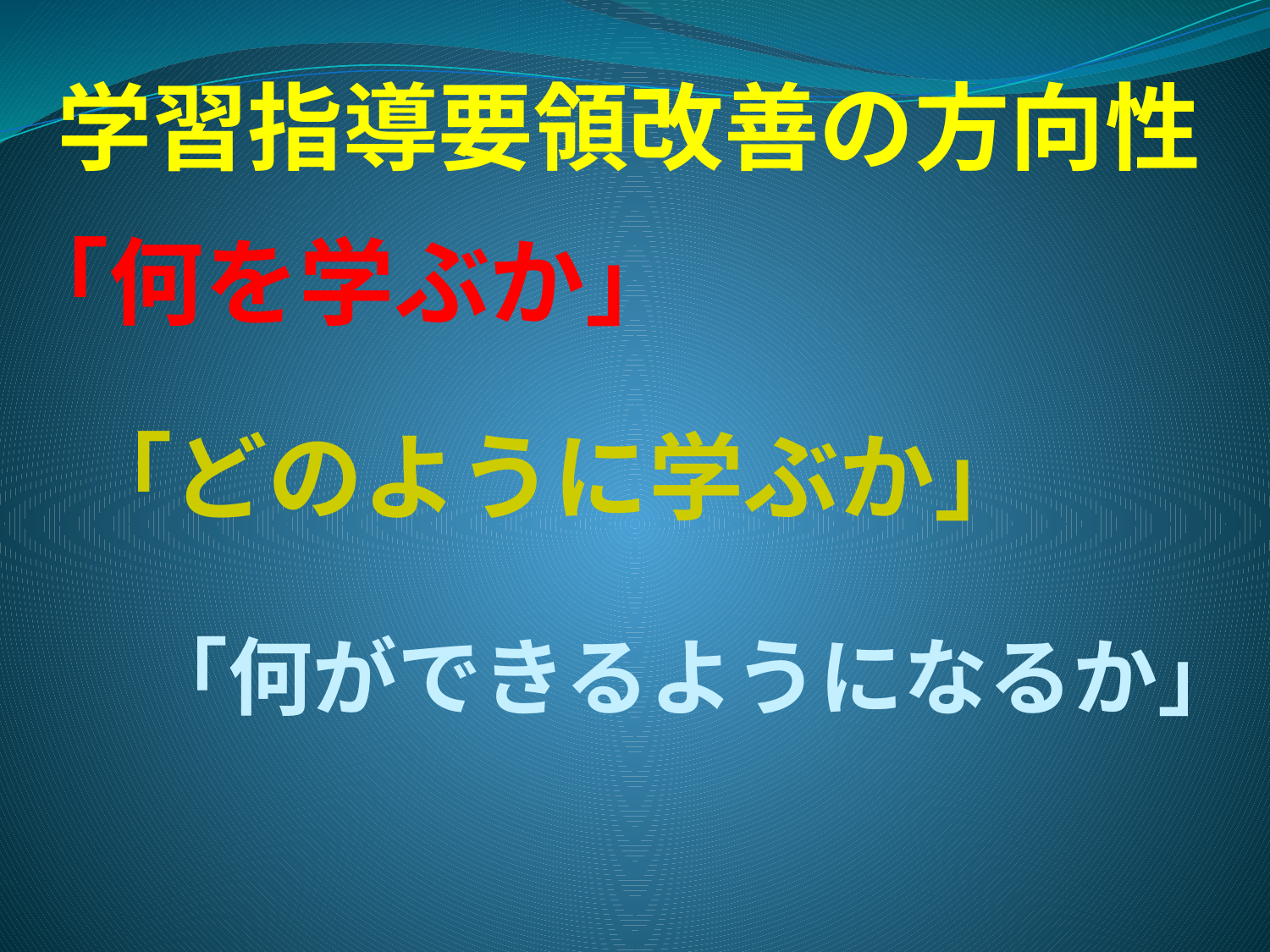

学習指導要領改善の方向性
「何を学ぶか」
「どのように学ぶか」
「何ができるようになるか」